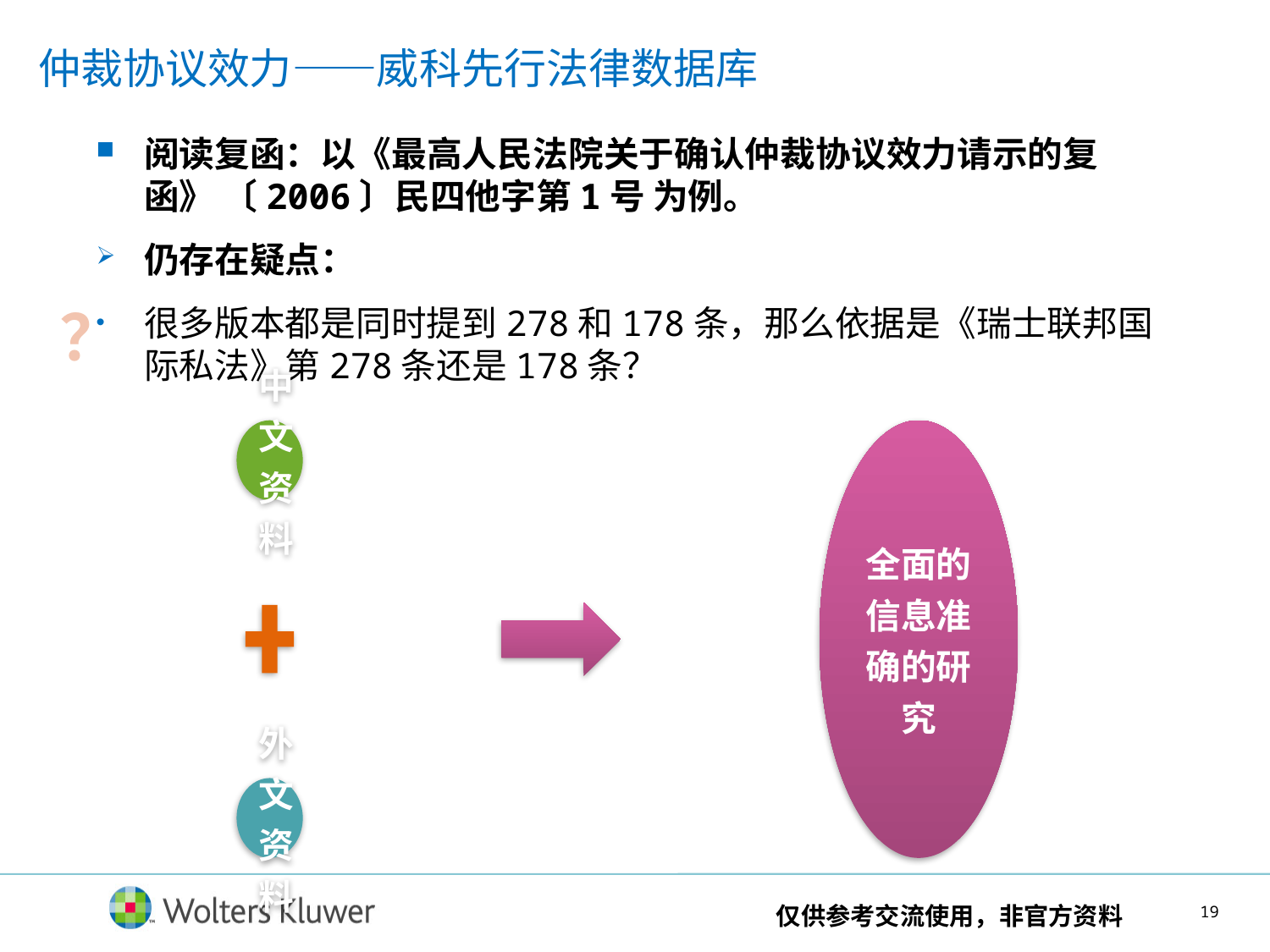

仲裁协议效力——威科先行法律数据库
阅读复函：以《最高人民法院关于确认仲裁协议效力请示的复函》 〔2006〕民四他字第1号 为例。
仍存在疑点：
很多版本都是同时提到278和178条，那么依据是《瑞士联邦国际私法》第278条还是178条？

？
中文资料
外文资料
全面的信息准确的研究
仅供参考交流使用，非官方资料
19